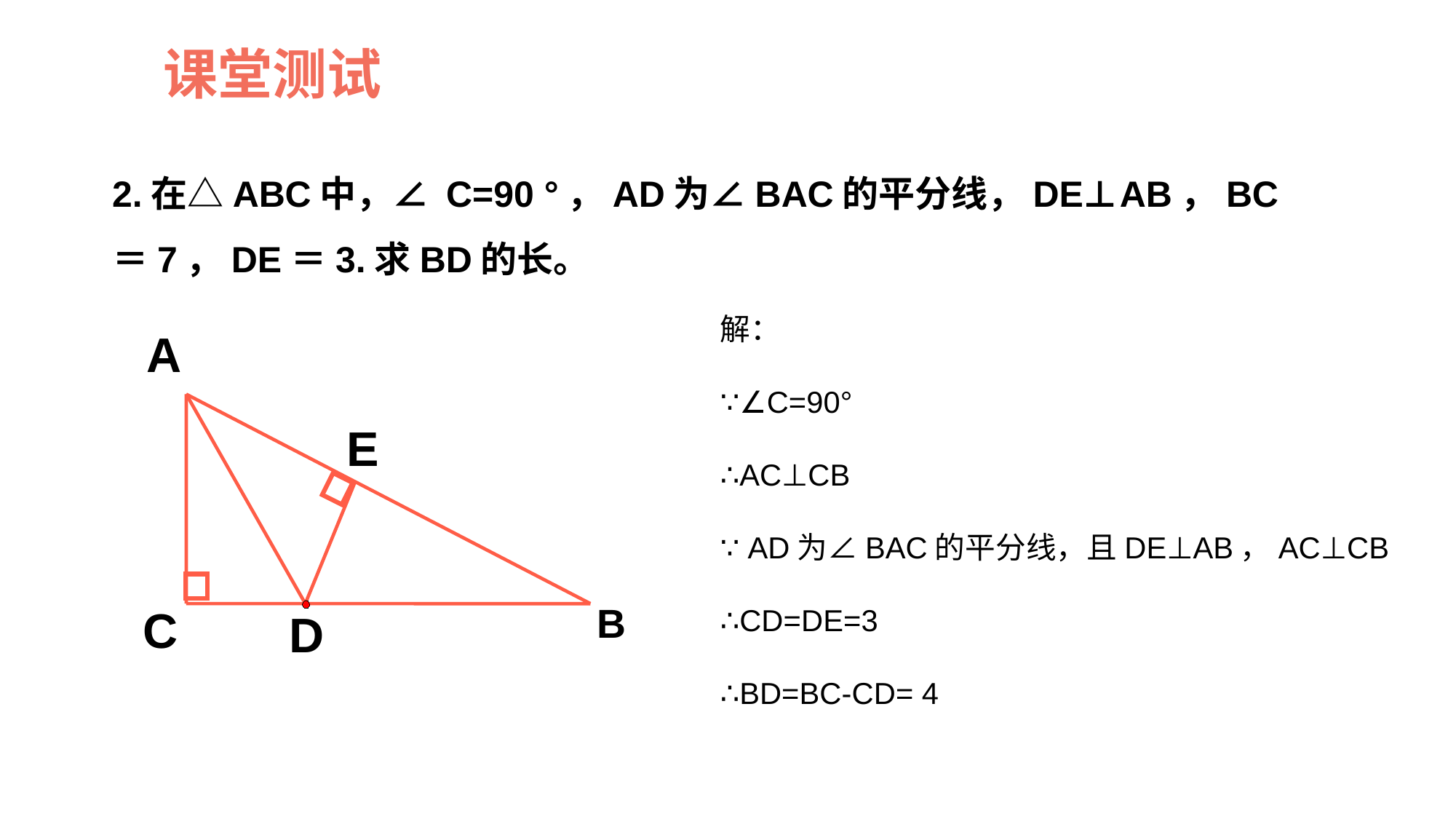

课堂测试
2.在△ABC中，∠ C=90 °，AD为∠BAC的平分线，DE⊥AB，BC＝7，DE＝3.求BD的长。
解：
∵∠C=90°
∴AC⊥CB
∵ AD为∠BAC的平分线，且DE⊥AB，AC⊥CB
∴CD=DE=3
∴BD=BC-CD= 4
A

E

B
C
D